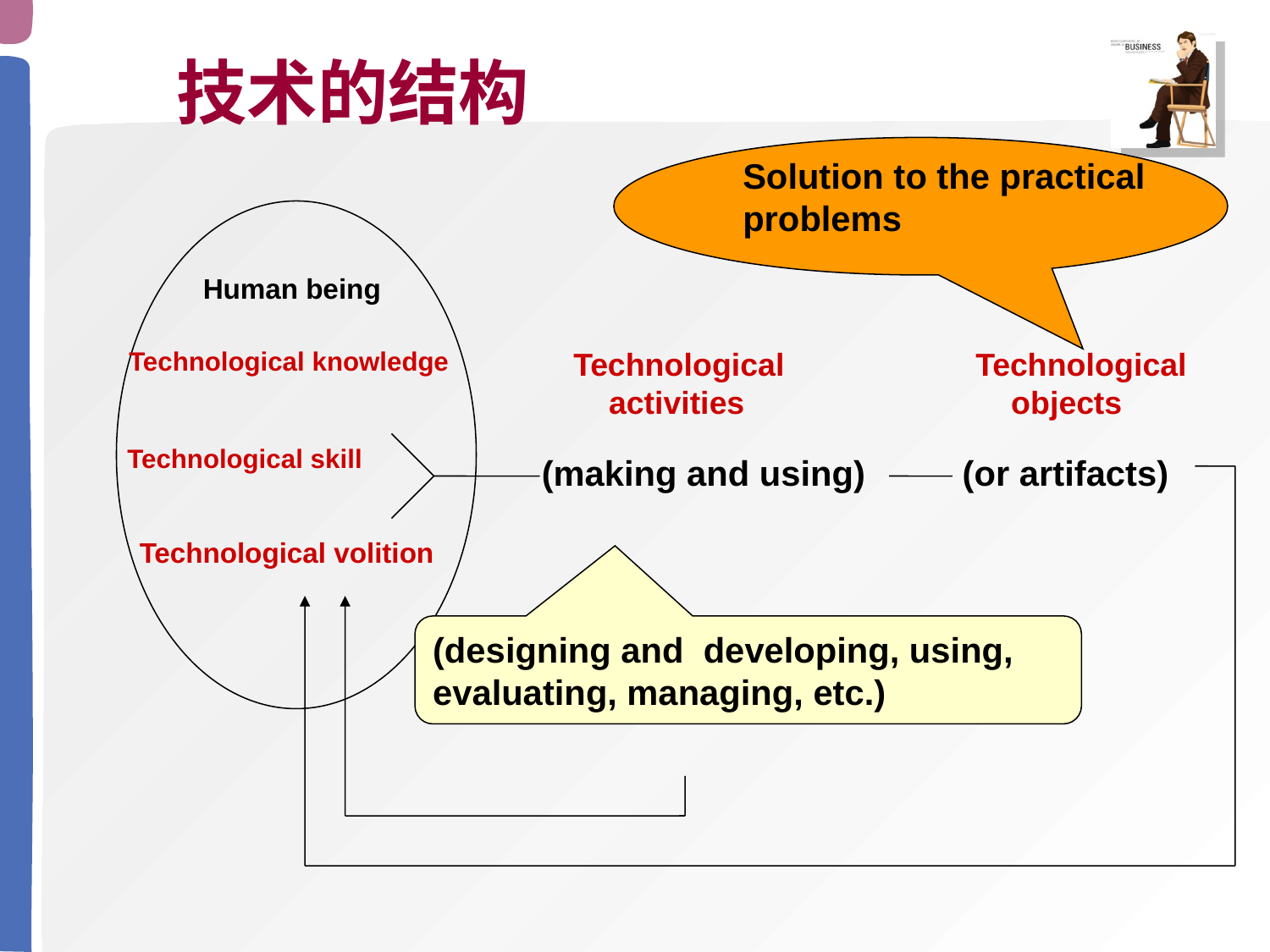

技术的结构

Solution to the practical problems

Human being
Technological knowledge
Technological
    activities
Technological
    objects

Technological skill
(making and using)
   (or artifacts)

Technological volition

(designing and  developing, using, evaluating, managing, etc.)